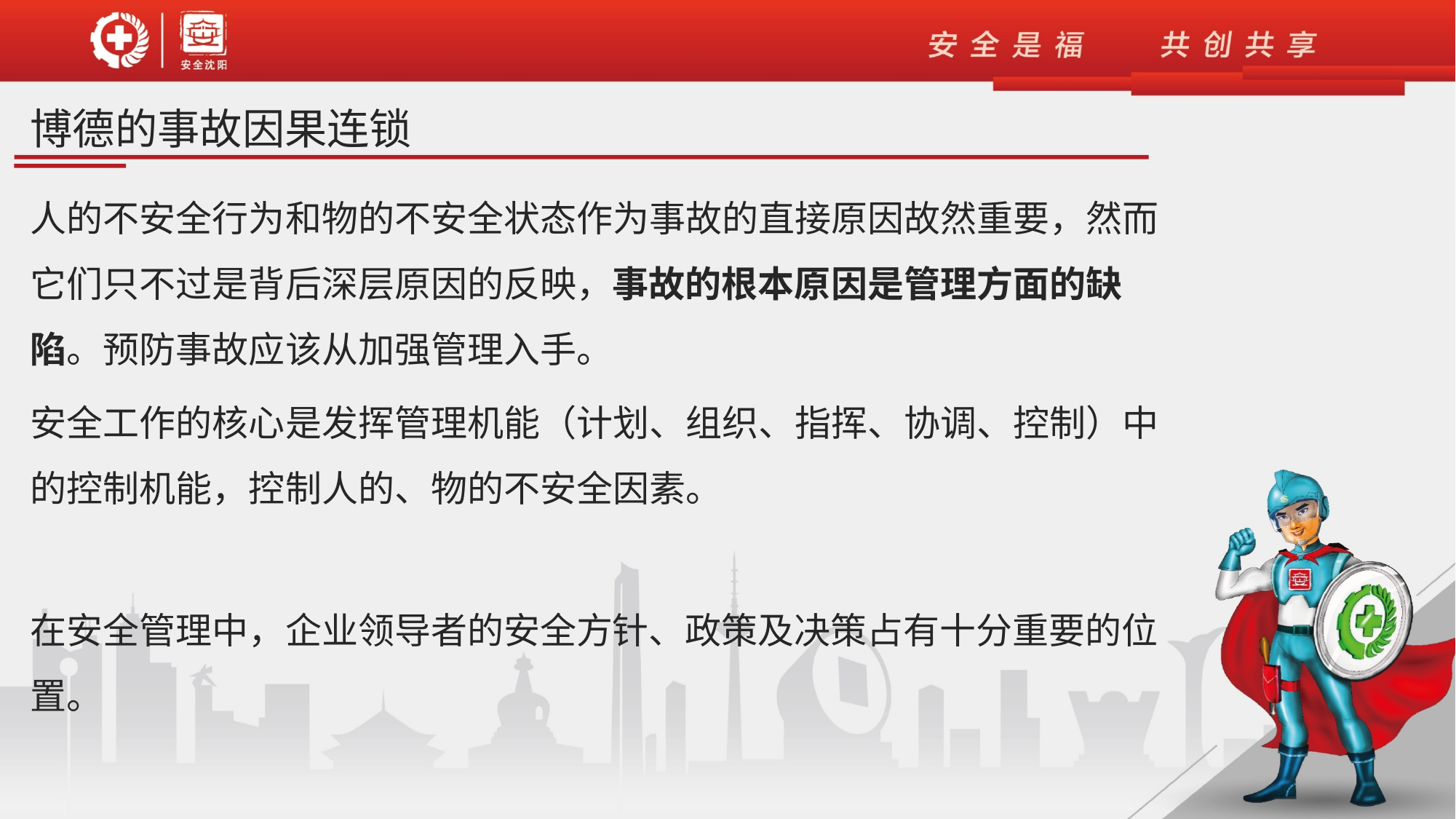

博德的事故因果连锁

人的不安全行为和物的不安全状态作为事故的直接原因故然重要，然而它们只不过是背后深层原因的反映，事故的根本原因是管理方面的缺陷。预防事故应该从加强管理入手。

安全工作的核心是发挥管理机能（计划、组织、指挥、协调、控制）中的控制机能，控制人的、物的不安全因素。
在安全管理中，企业领导者的安全方针、政策及决策占有十分重要的位置。